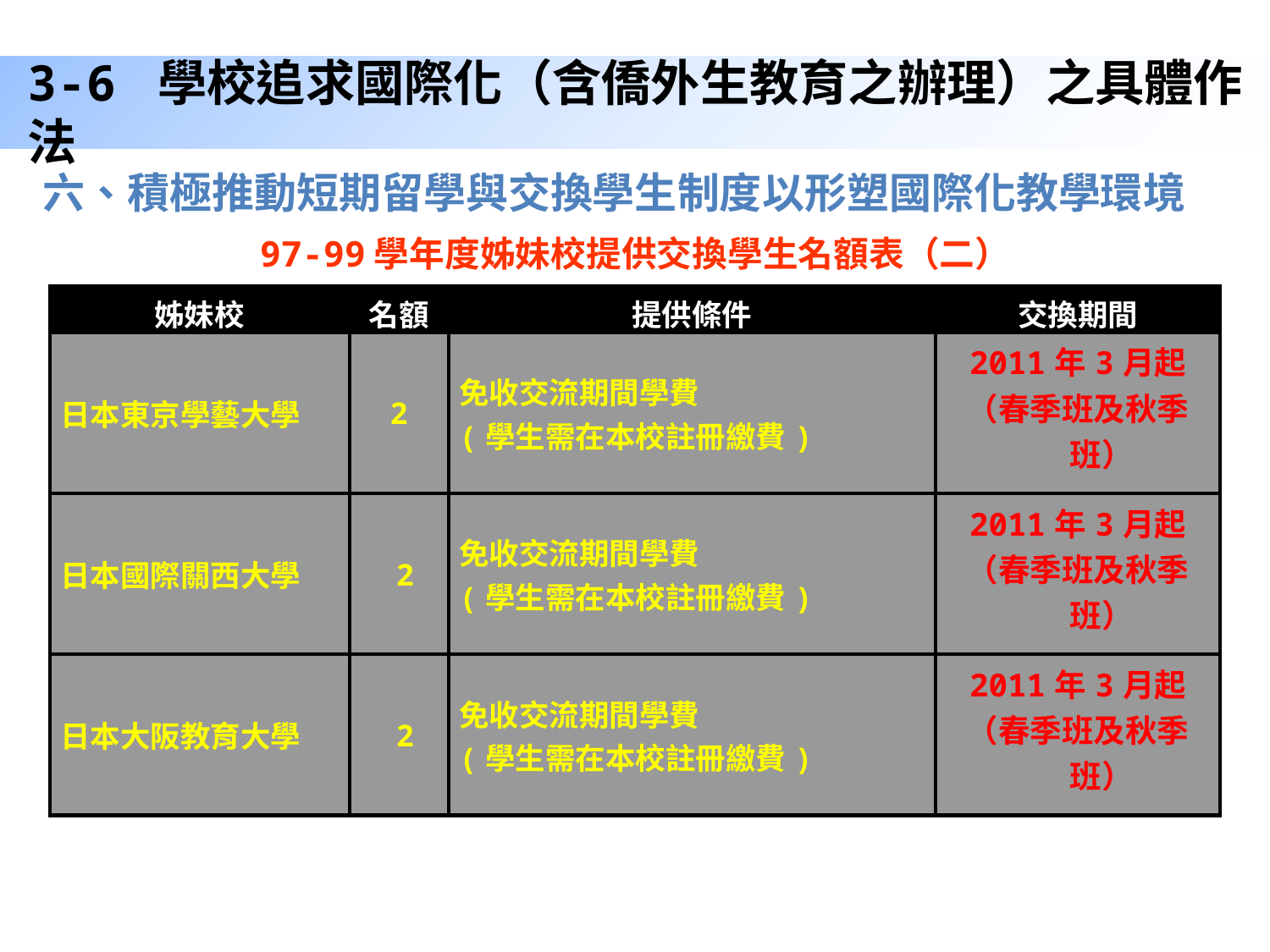

3-6 學校追求國際化（含僑外生教育之辦理）之具體作法
六、積極推動短期留學與交換學生制度以形塑國際化教學環境
97-99學年度姊妹校提供交換學生名額表（二）
| 姊妹校 | 名額 | 提供條件 | 交換期間 |
| --- | --- | --- | --- |
| 日本東京學藝大學 | 2 | 免收交流期間學費 (學生需在本校註冊繳費) | 2011年3月起 （春季班及秋季班） |
| 日本國際關西大學 | 2 | 免收交流期間學費 (學生需在本校註冊繳費) | 2011年3月起 （春季班及秋季班） |
| 日本大阪教育大學 | 2 | 免收交流期間學費 (學生需在本校註冊繳費) | 2011年3月起 （春季班及秋季班） |